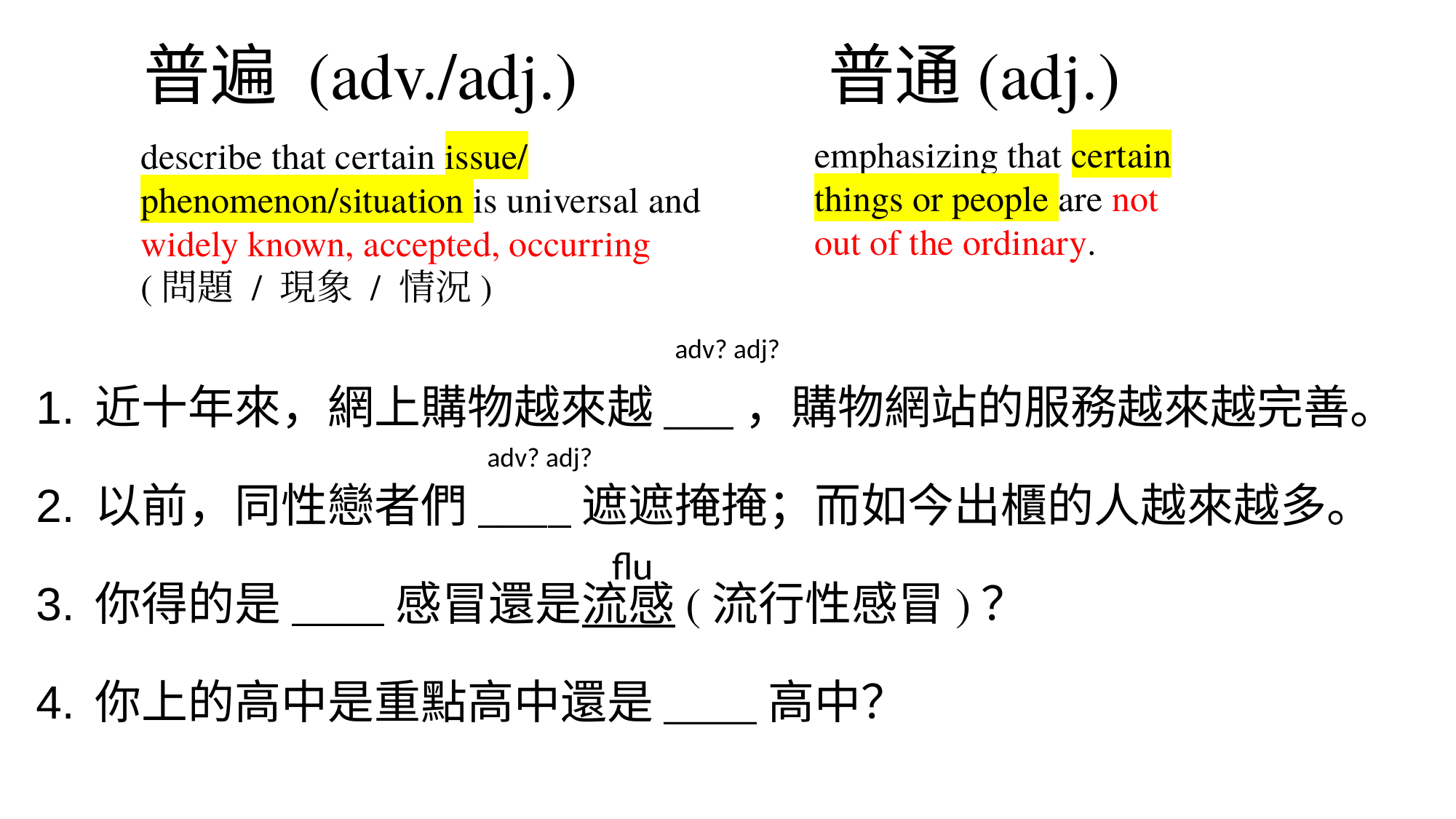

# 普遍 (adv./adj.)              普通(adj.)
emphasizing that certain things or people are not out of the ordinary.
describe that certain issue/ phenomenon/situation is universal and widely known, accepted, occurring
(問題 / 現象 / 情況)
adv? adj?
近十年來，網上購物越來越___，購物網站的服務越來越完善。
以前，同性戀者們____遮遮掩掩；而如今出櫃的人越來越多。
你得的是____感冒還是流感(流行性感冒)？
你上的高中是重點高中還是____高中？

 adv? adj?
flu